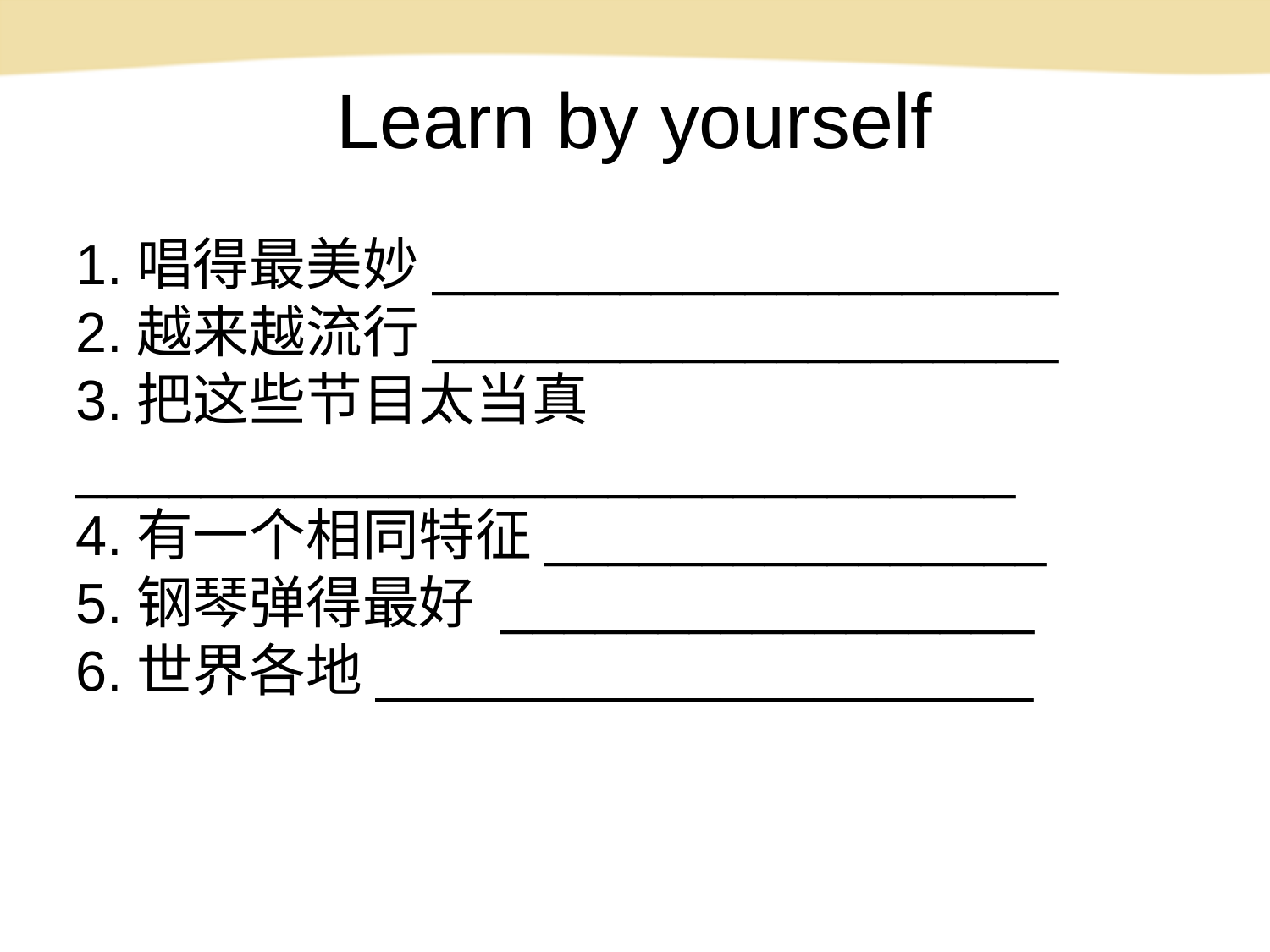

Learn by yourself
1.唱得最美妙____________________
2.越来越流行____________________
3.把这些节目太当真______________________________
4.有一个相同特征________________
5.钢琴弹得最好 _________________
6.世界各地_____________________